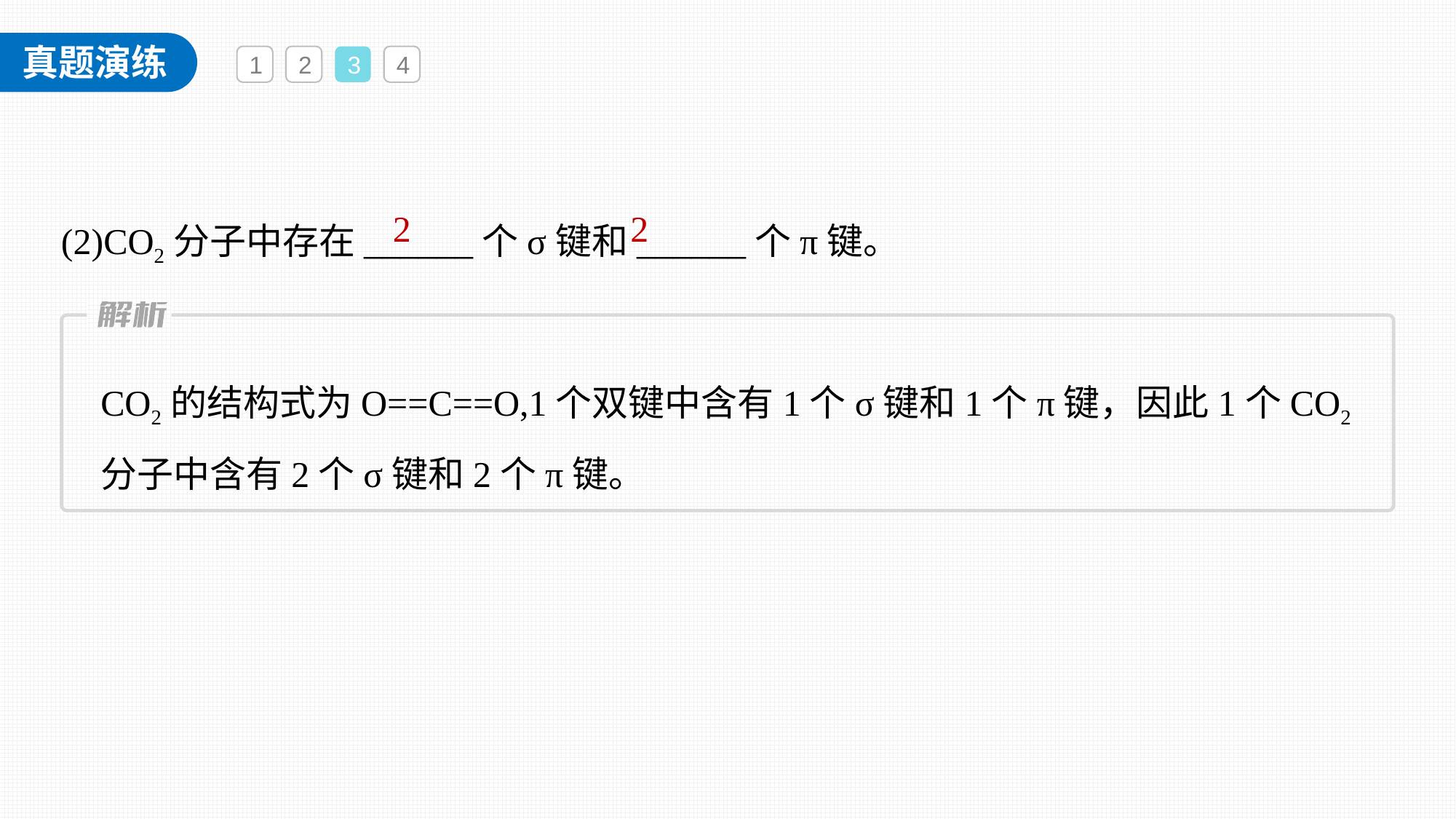

1
2
3
4
(2)CO2分子中存在______个σ键和______个π键。
2
2

CO2的结构式为O==C==O,1个双键中含有1个σ键和1个π键，因此1个CO2分子中含有2个σ键和2个π键。